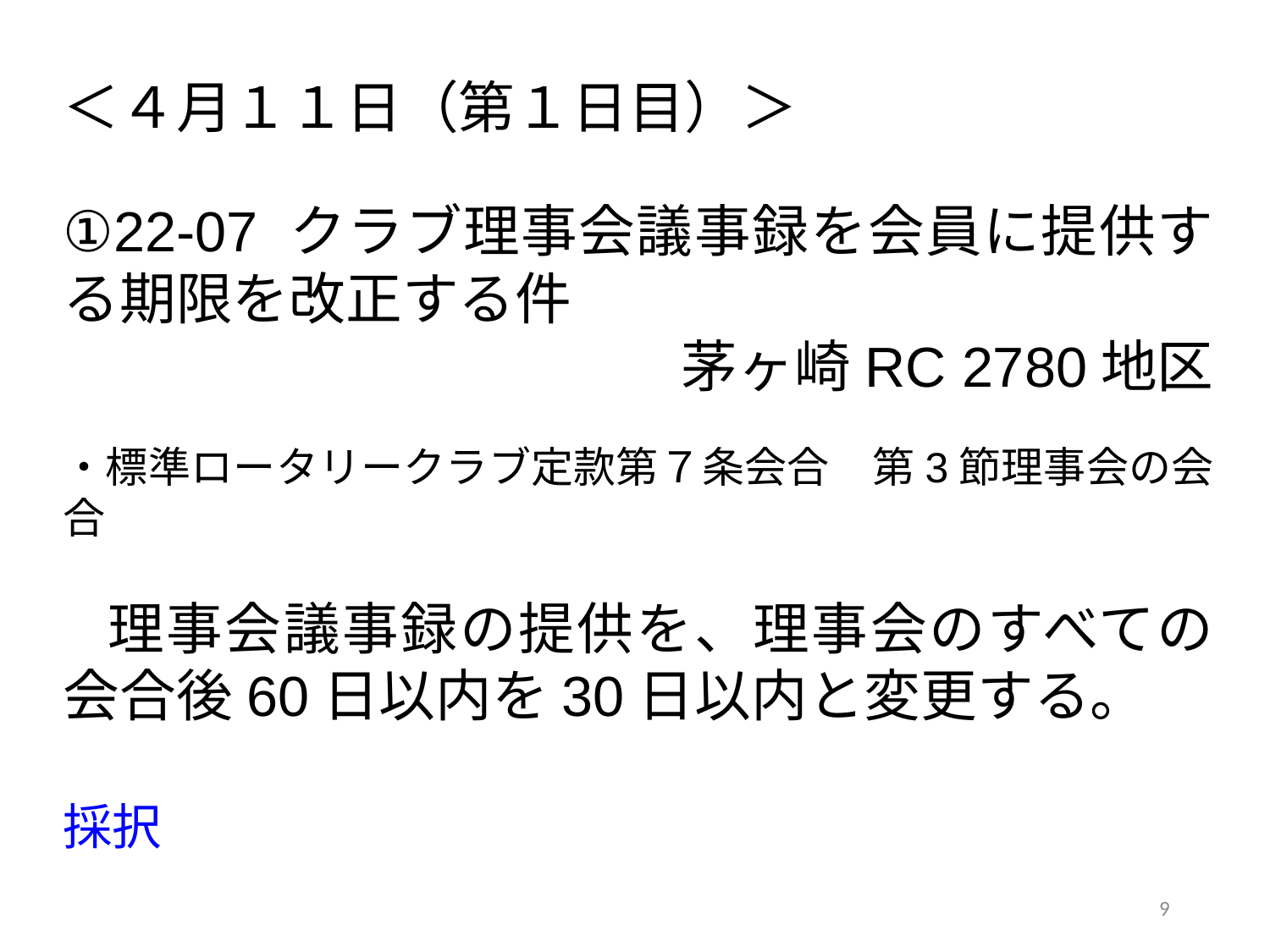

＜４月１１日（第１日目）＞
①22-07 クラブ理事会議事録を会員に提供する期限を改正する件
茅ヶ崎RC 2780地区

・標準ロータリークラブ定款第７条会合　第3節理事会の会合

　理事会議事録の提供を、理事会のすべての会合後60日以内を30日以内と変更する。

採択
9